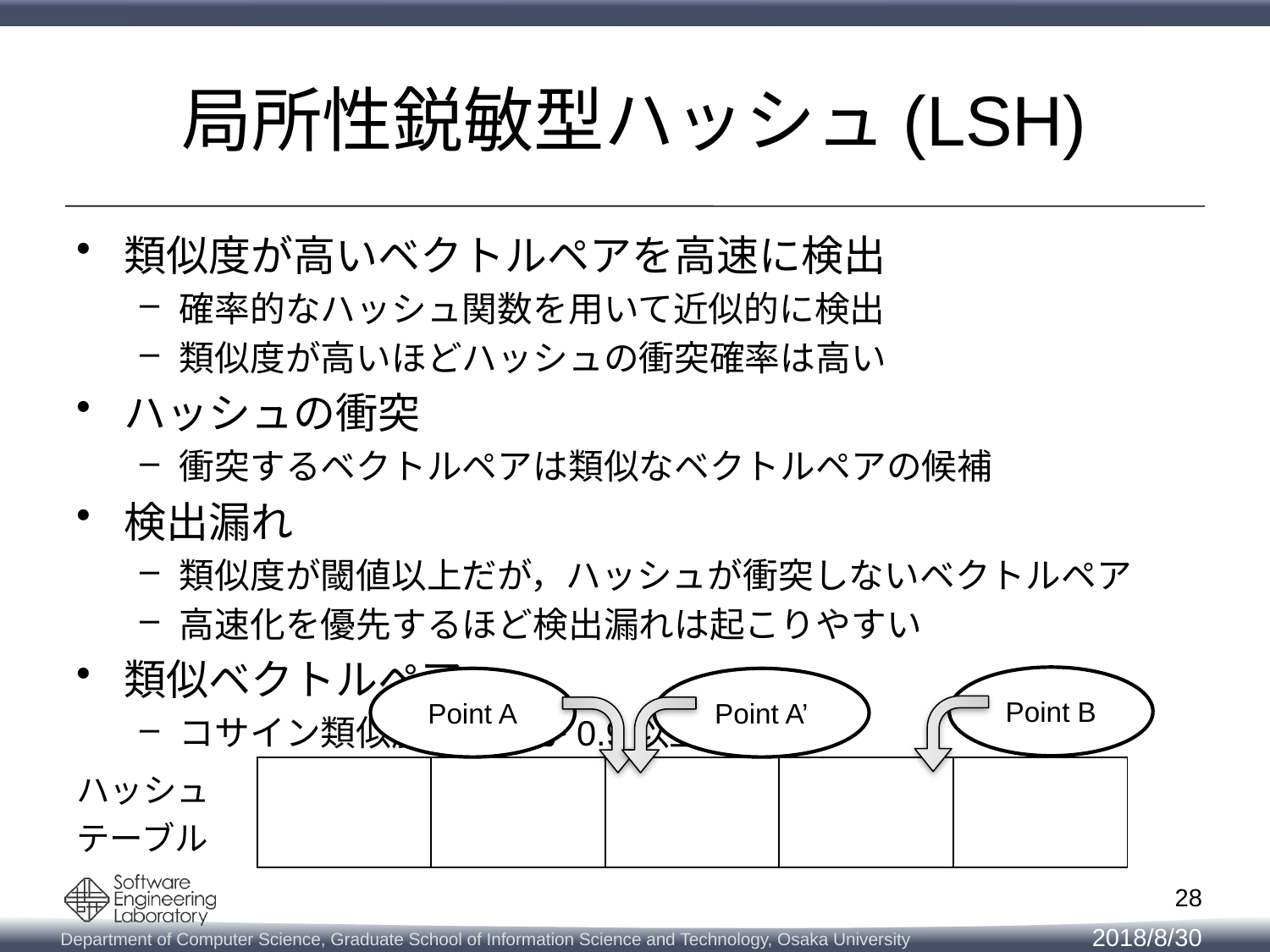

# 局所性鋭敏型ハッシュ(LSH)
類似度が高いベクトルペアを高速に検出
確率的なハッシュ関数を用いて近似的に検出
類似度が高いほどハッシュの衝突確率は高い
ハッシュの衝突
衝突するベクトルペアは類似なベクトルペアの候補
検出漏れ
類似度が閾値以上だが，ハッシュが衝突しないベクトルペア
高速化を優先するほど検出漏れは起こりやすい
類似ベクトルペア
コサイン類似度の閾値が0.9以上

Point B
Point A
Point A’

| ハッシュ テーブル |  |  |  |  |  |
| --- | --- | --- | --- | --- | --- |
28
2018/8/30